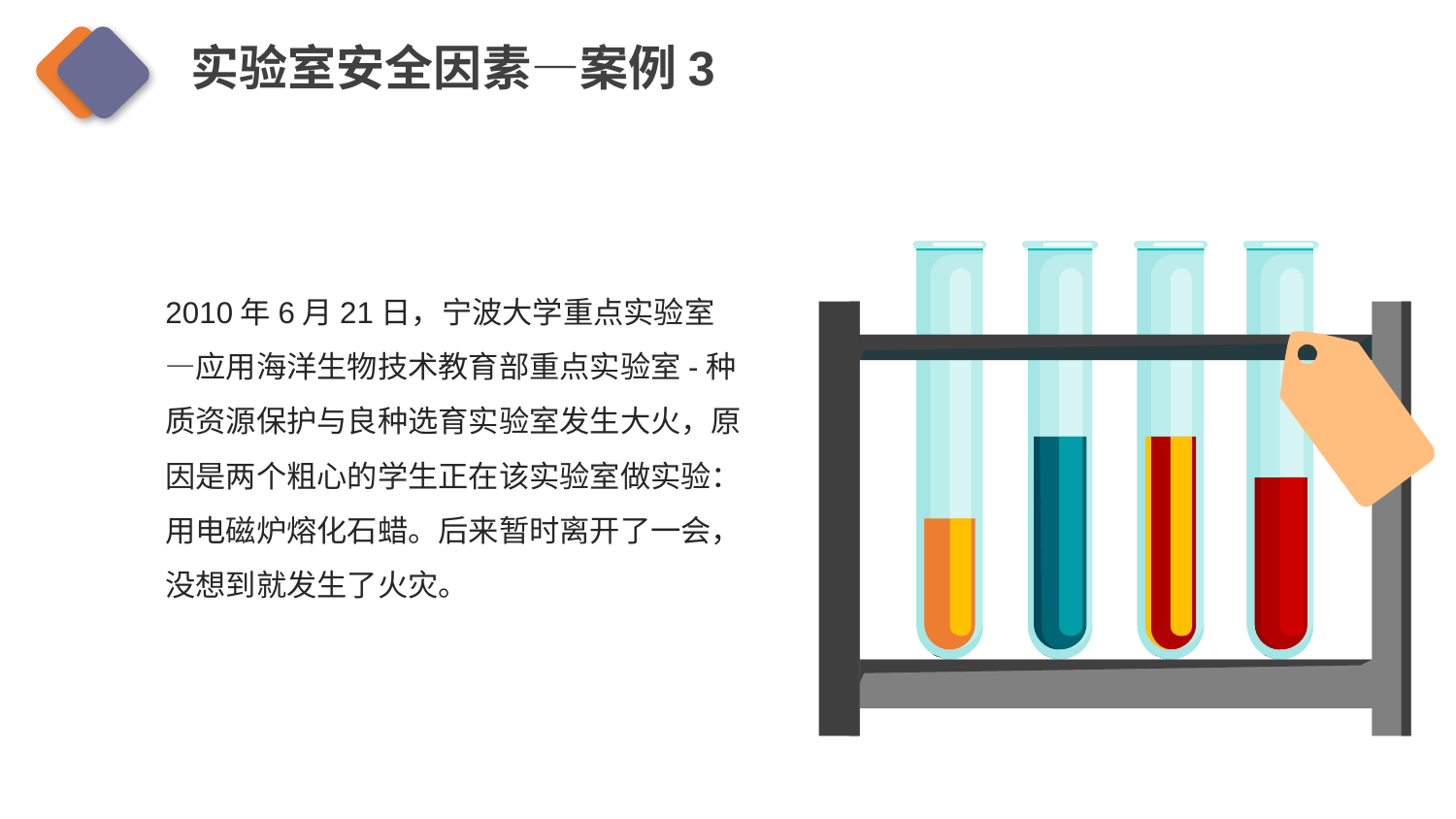

实验室安全因素—案例3

2010年6月21日，宁波大学重点实验室—应用海洋生物技术教育部重点实验室-种质资源保护与良种选育实验室发生大火，原因是两个粗心的学生正在该实验室做实验：用电磁炉熔化石蜡。后来暂时离开了一会，没想到就发生了火灾。